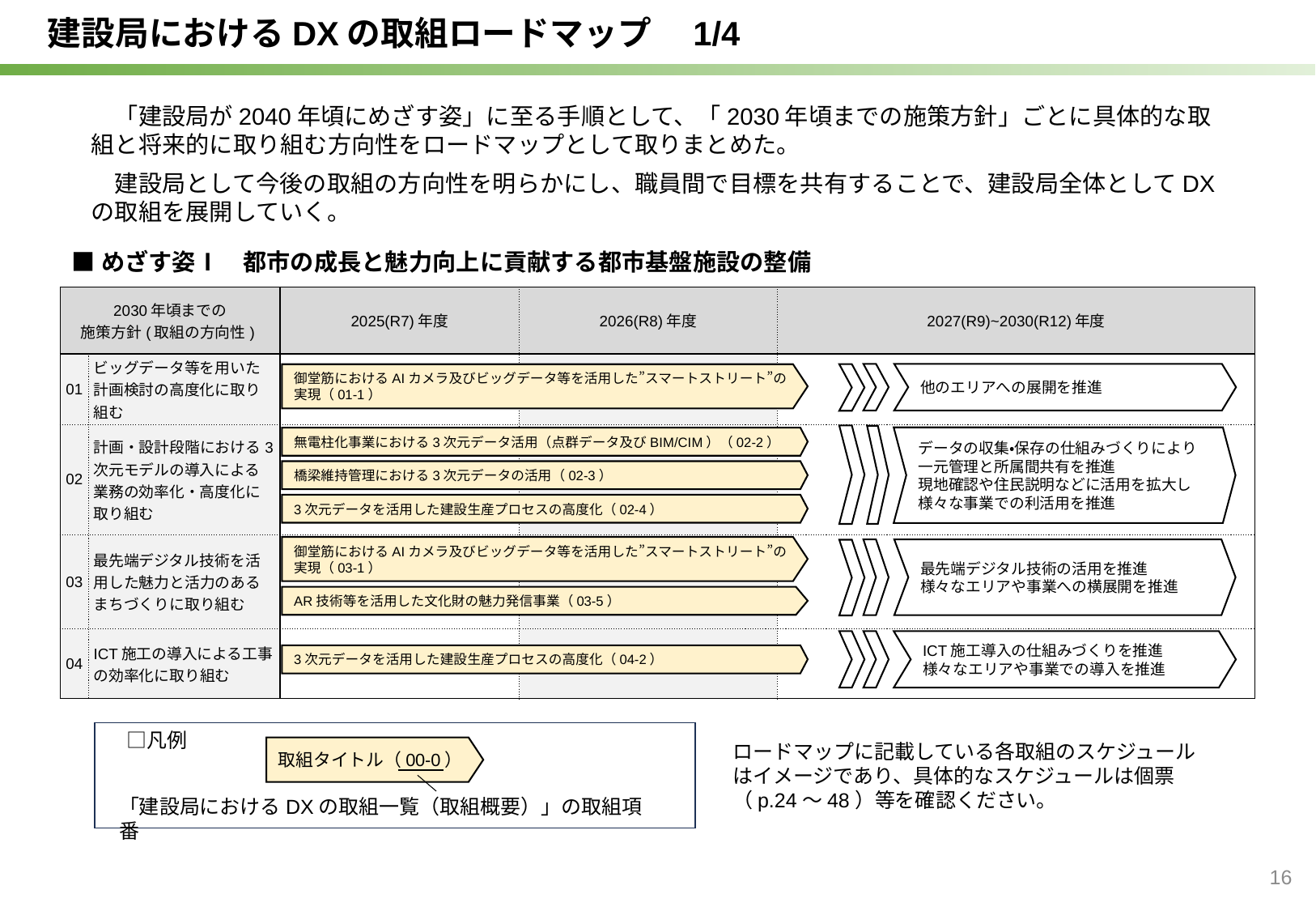

建設局におけるDXの取組ロードマップ　1/4
　「建設局が2040年頃にめざす姿」に至る手順として、「2030年頃までの施策方針」ごとに具体的な取組と将来的に取り組む方向性をロードマップとして取りまとめた。
　建設局として今後の取組の方向性を明らかにし、職員間で目標を共有することで、建設局全体としてDXの取組を展開していく。
■めざす姿Ⅰ　都市の成長と魅力向上に貢献する都市基盤施設の整備
| 2030年頃までの 施策方針(取組の方向性) |  | 2025(R7)年度 | 2026(R8)年度 | 2027(R9)~2030(R12)年度 |
| --- | --- | --- | --- | --- |
| 01 | ビッグデータ等を用いた計画検討の高度化に取り組む |  |  |  |
| 02 | 計画・設計段階における3次元モデルの導入による業務の効率化・高度化に取り組む |  |  |  |
| 03 | 最先端デジタル技術を活用した魅力と活力のあるまちづくりに取り組む |  |  |  |
| 04 | ICT施工の導入による工事の効率化に取り組む |  |  |  |
御堂筋におけるAIカメラ及びビッグデータ等を活用した”スマートストリート”の実現（01-1）

他のエリアへの展開を推進

無電柱化事業における3次元データ活用（点群データ及びBIM/CIM）（02-2）
データの収集・保存の仕組みづくりにより一元管理と所属間共有を推進
現地確認や住民説明などに活用を拡大し様々な事業での利活用を推進
橋梁維持管理における3次元データの活用（02-3）
3次元データを活用した建設生産プロセスの高度化（02-4）
御堂筋におけるAIカメラ及びビッグデータ等を活用した”スマートストリート”の実現（03-1）

最先端デジタル技術の活用を推進
様々なエリアや事業への横展開を推進

AR技術等を活用した文化財の魅力発信事業（03-5）

ICT施工導入の仕組みづくりを推進
様々なエリアや事業での導入を推進
3次元データを活用した建設生産プロセスの高度化（04-2）
　□凡例

ロードマップに記載している各取組のスケジュールはイメージであり、具体的なスケジュールは個票（p.24～48）等を確認ください。
取組タイトル（00-0）
「建設局におけるDXの取組一覧（取組概要）」の取組項番
16